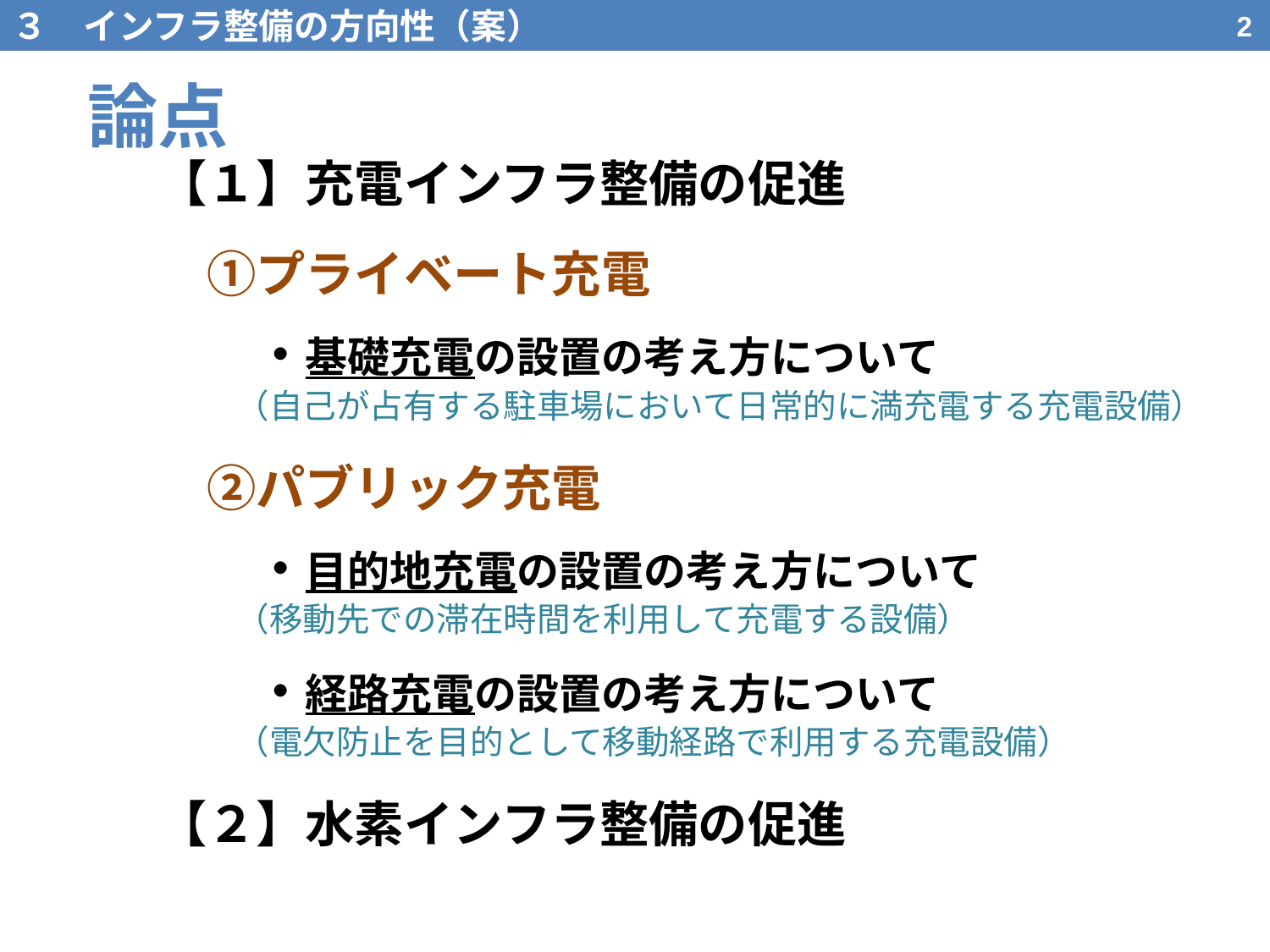

３　インフラ整備の方向性（案）
2
論点
【１】充電インフラ整備の促進
　①プライベート充電
　　・基礎充電の設置の考え方について
　 　（自己が占有する駐車場において日常的に満充電する充電設備）
　②パブリック充電
　　・目的地充電の設置の考え方について
　 　（移動先での滞在時間を利用して充電する設備）
　　・経路充電の設置の考え方について
　 　（電欠防止を目的として移動経路で利用する充電設備）
【２】水素インフラ整備の促進